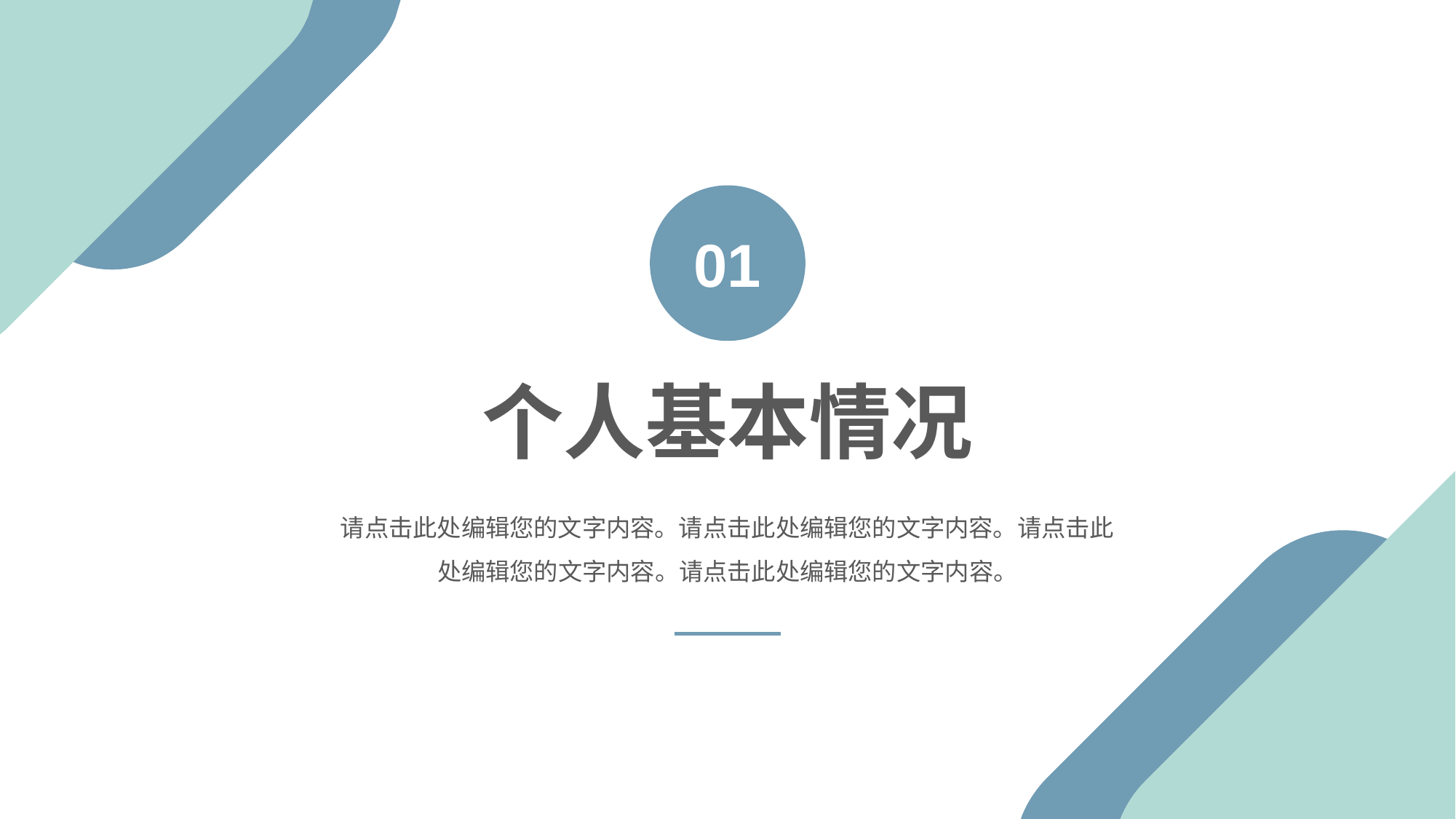

01
个人基本情况
请点击此处编辑您的文字内容。请点击此处编辑您的文字内容。请点击此处编辑您的文字内容。请点击此处编辑您的文字内容。